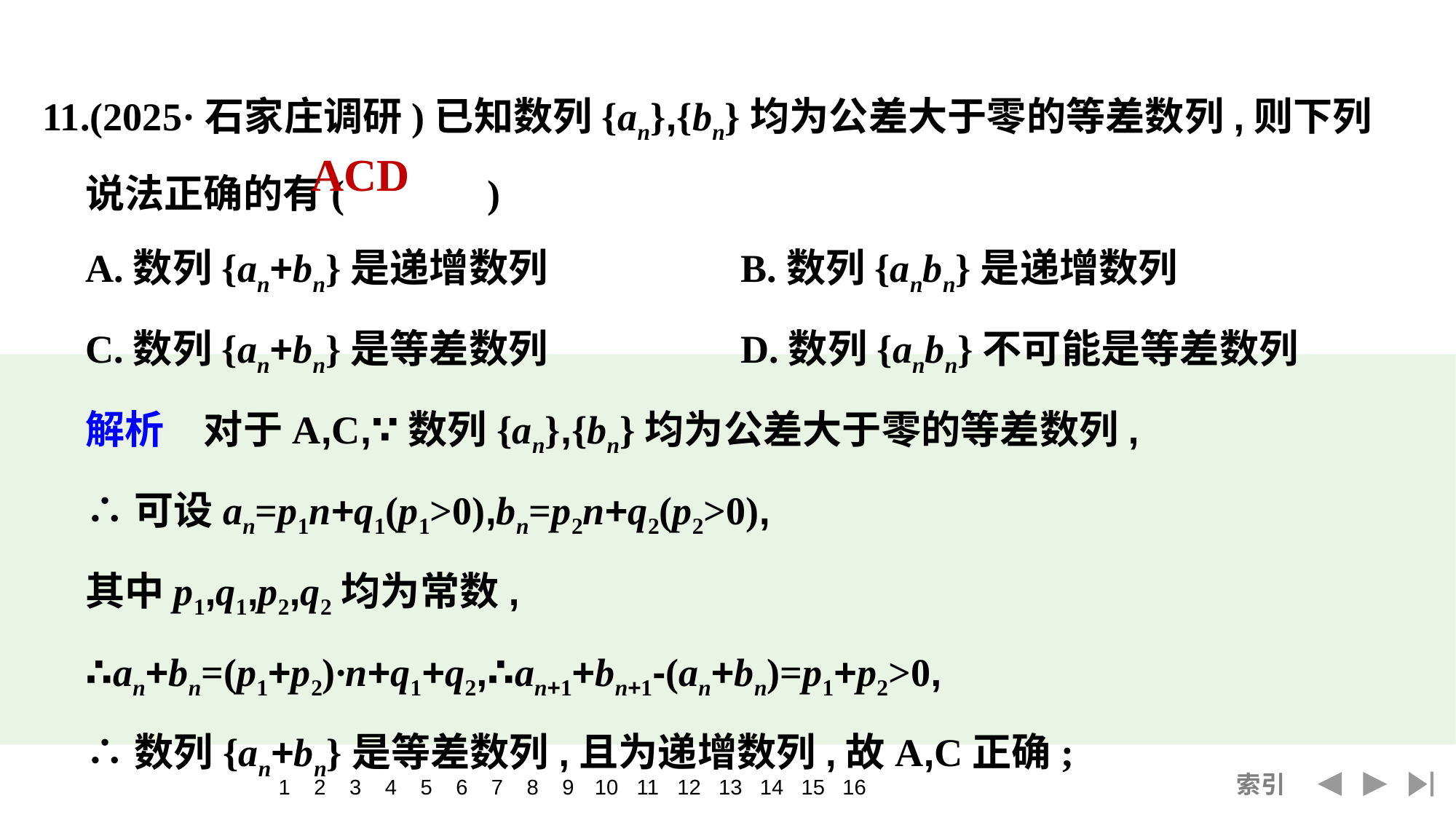

11.(2025·石家庄调研)已知数列{an},{bn}均为公差大于零的等差数列,则下列说法正确的有(　     　)
	A.数列{an+bn}是递增数列		B.数列{anbn}是递增数列
	C.数列{an+bn}是等差数列		D.数列{anbn}不可能是等差数列
	解析　对于A,C,∵数列{an},{bn}均为公差大于零的等差数列,
	∴可设an=p1n+q1(p1>0),bn=p2n+q2(p2>0),
	其中p1,q1,p2,q2均为常数,
	∴an+bn=(p1+p2)·n+q1+q2,∴an+1+bn+1-(an+bn)=p1+p2>0,
	∴数列{an+bn}是等差数列,且为递增数列,故A,C正确;
ACD